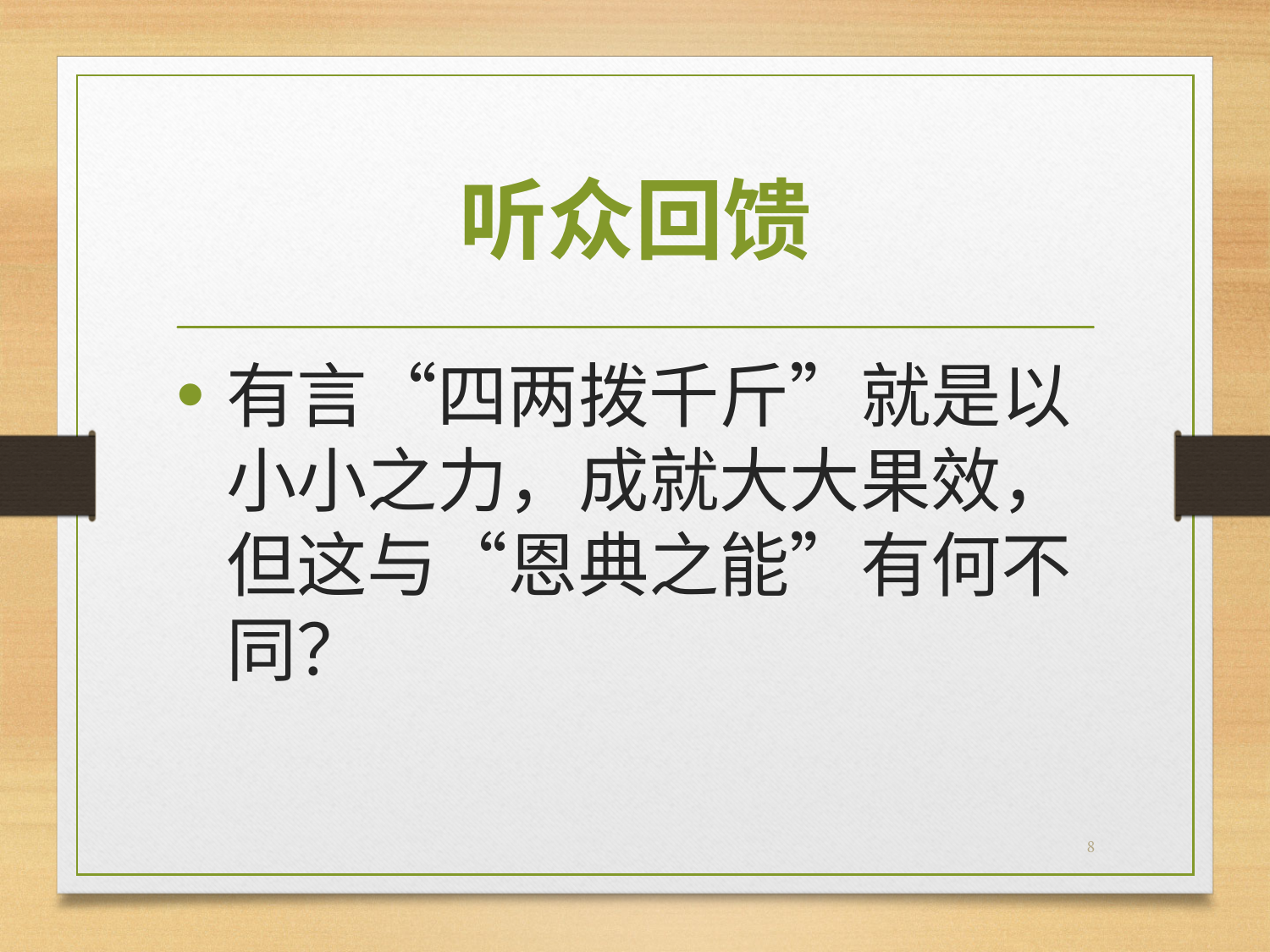

# 听众回馈
有言“四两拨千斤”就是以小小之力，成就大大果效，但这与“恩典之能”有何不同？
8